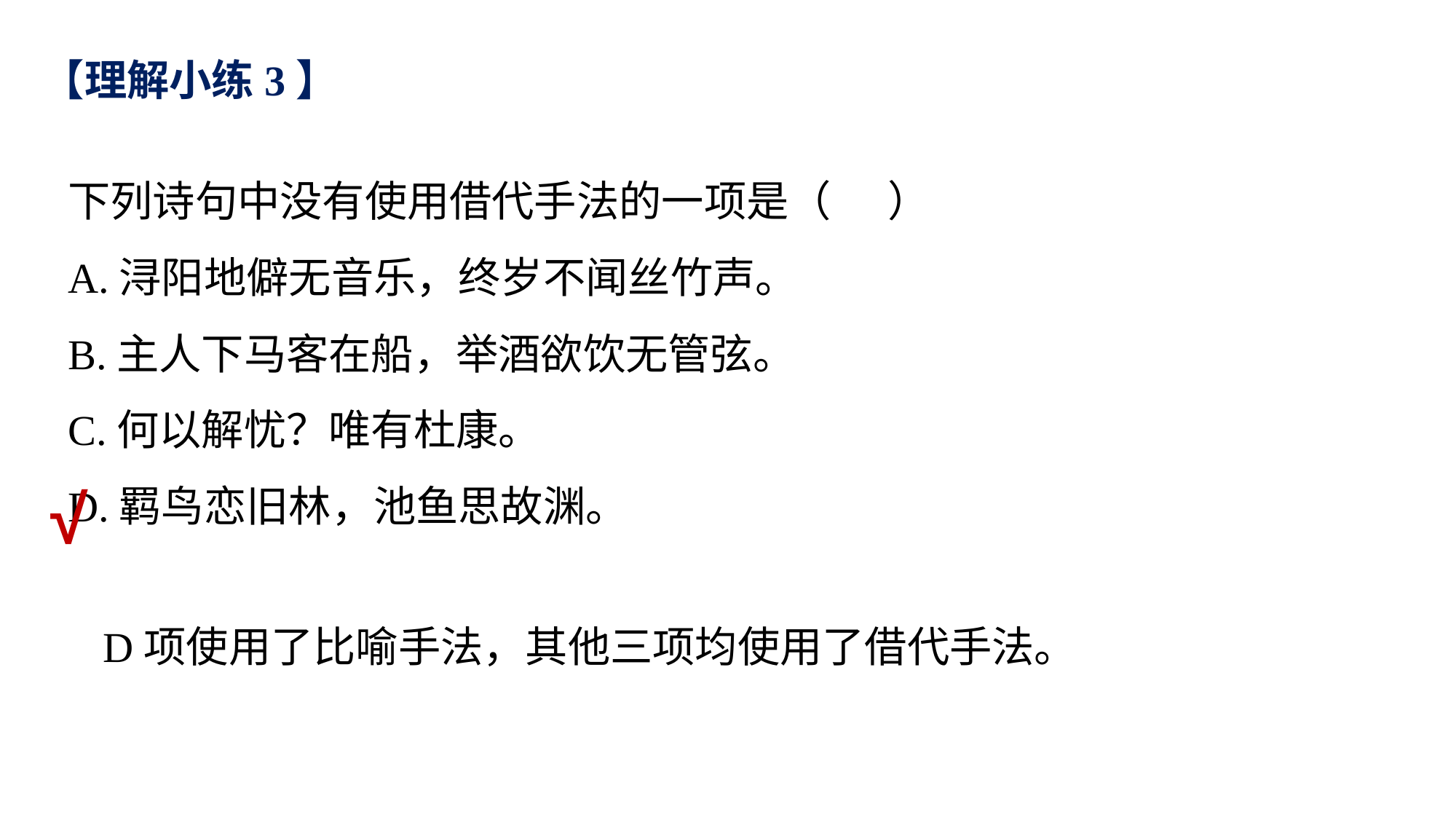

【理解小练3】
下列诗句中没有使用借代手法的一项是（      ）
A.浔阳地僻无音乐，终岁不闻丝竹声。
B.主人下马客在船，举酒欲饮无管弦。
C.何以解忧？唯有杜康。
D.羁鸟恋旧林，池鱼思故渊。
√
D项使用了比喻手法，其他三项均使用了借代手法。